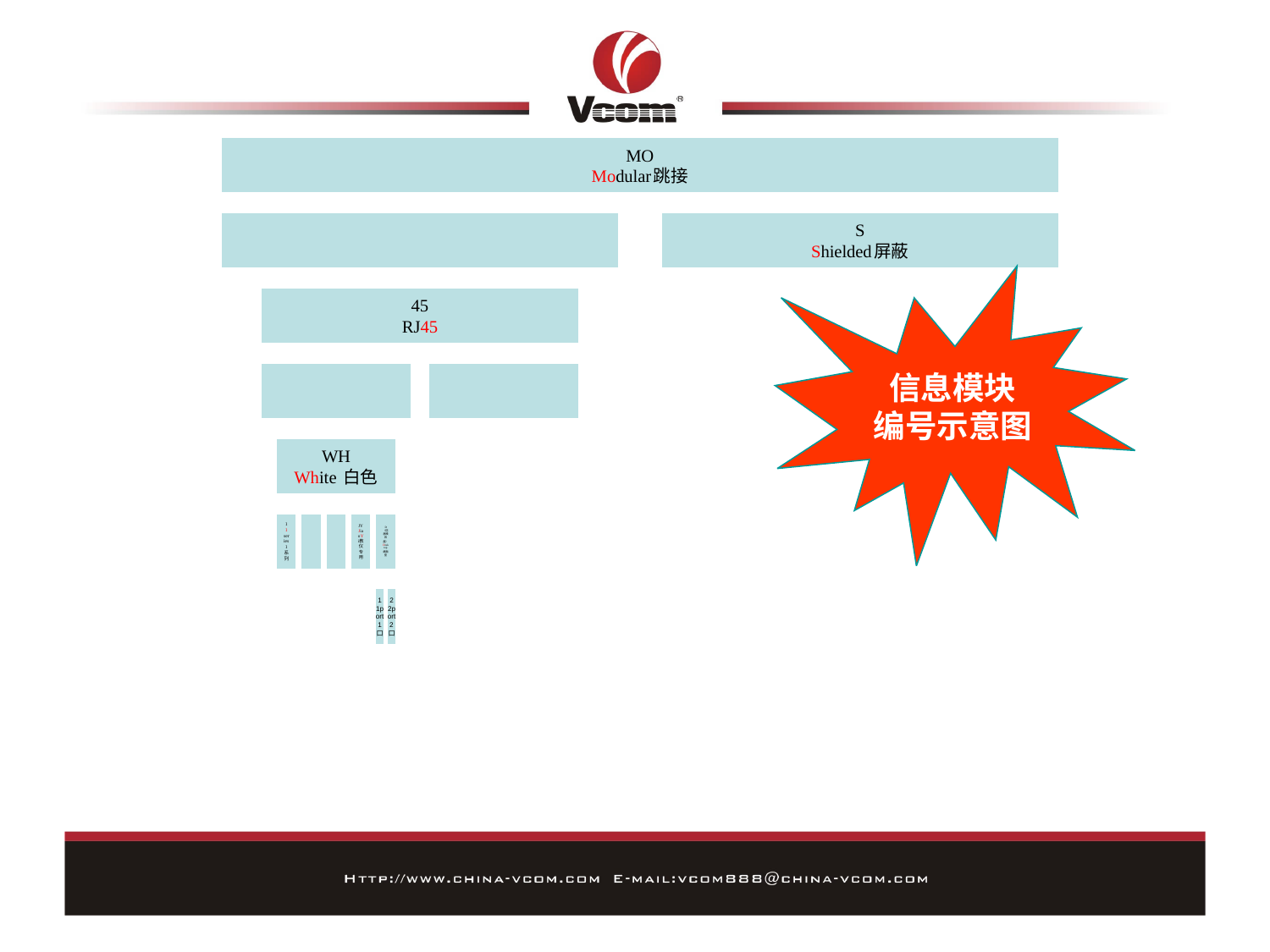

MO
Modular跳接
U
45
RJ45
E
WH
White 白色
1
1 series1系列
2
JY
JiaoYi教仪专用
D（信息模块盒）
Desktop 桌面型
1
2
S
Shielded屏蔽
信息模块
编号示意图